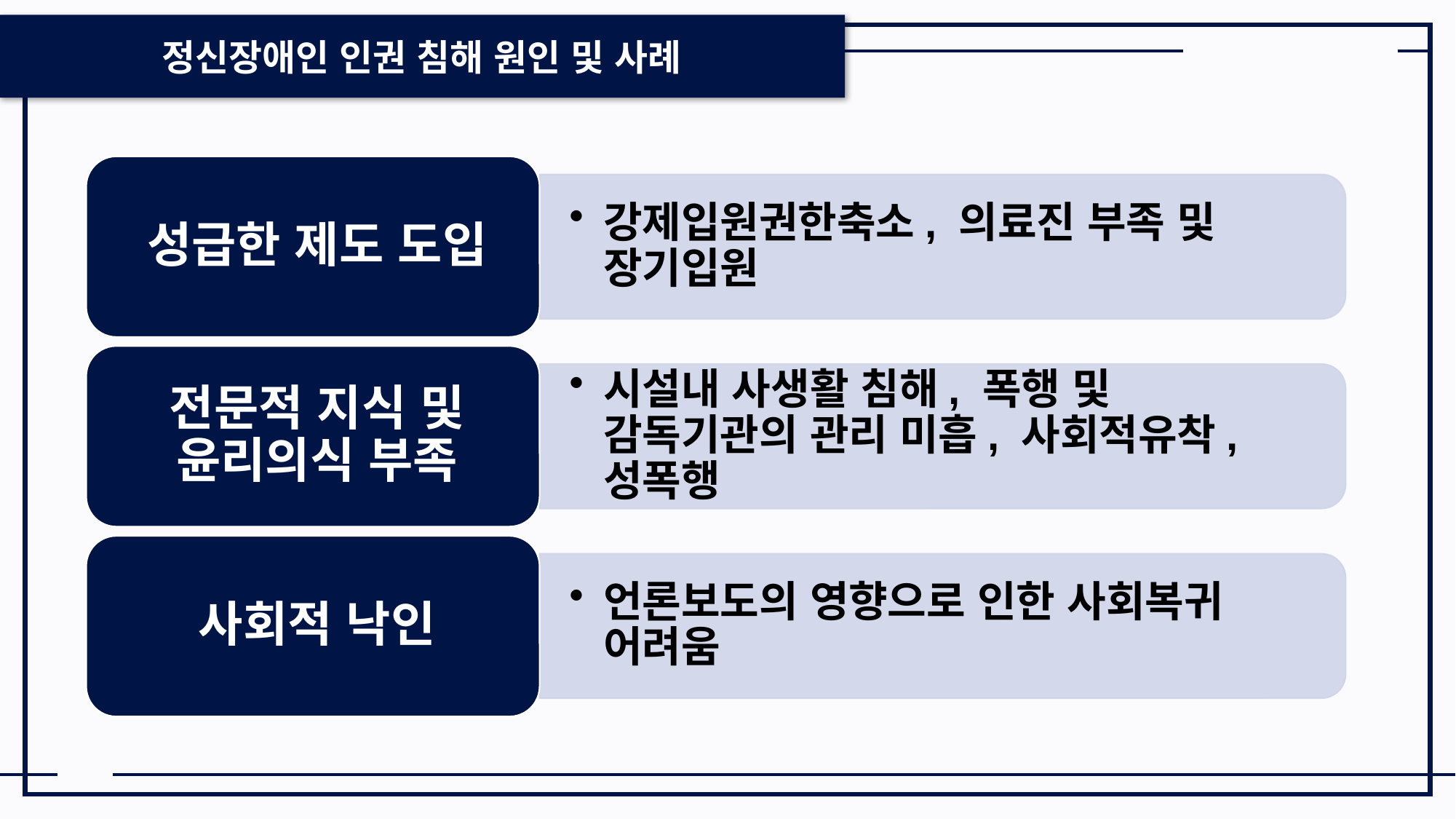

정신장애인 인권 침해 원인 및 사례

강제입원권한축소, 의료진 부족 및 장기입원
성급한 제도 도입
시설내 사생활 침해, 폭행 및 감독기관의 관리 미흡, 사회적유착, 성폭행
전문적 지식 및 윤리의식 부족
언론보도의 영향으로 인한 사회복귀 어려움
사회적 낙인